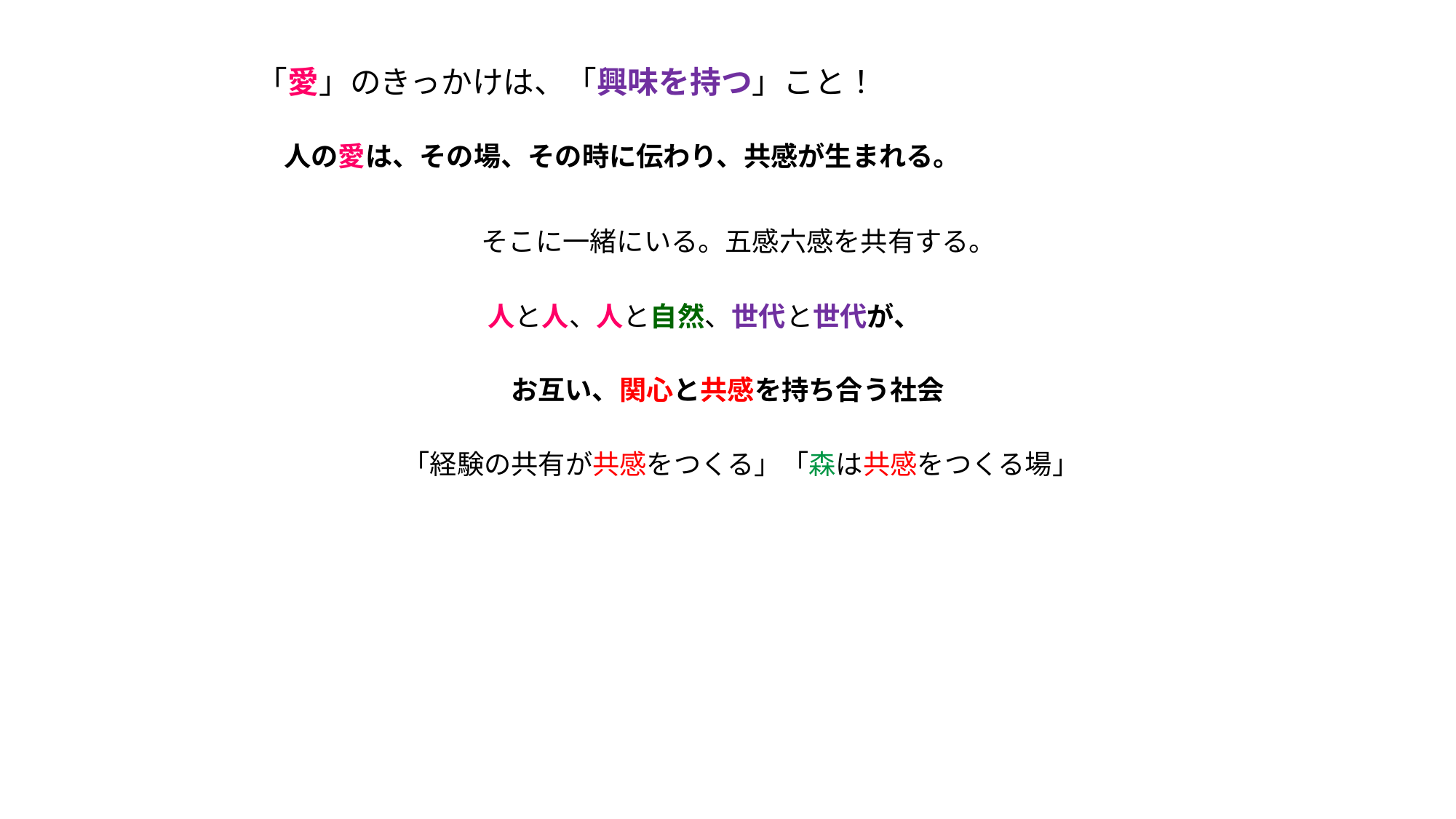

「愛」のきっかけは、「興味を持つ」こと！
　　　　　　　　人の愛は、その場、その時に伝わり、共感が生まれる。
　　そこに一緒にいる。五感六感を共有する。
人と人、人と自然、世代と世代が、
お互い、関心と共感を持ち合う社会
　「経験の共有が共感をつくる」「森は共感をつくる場」